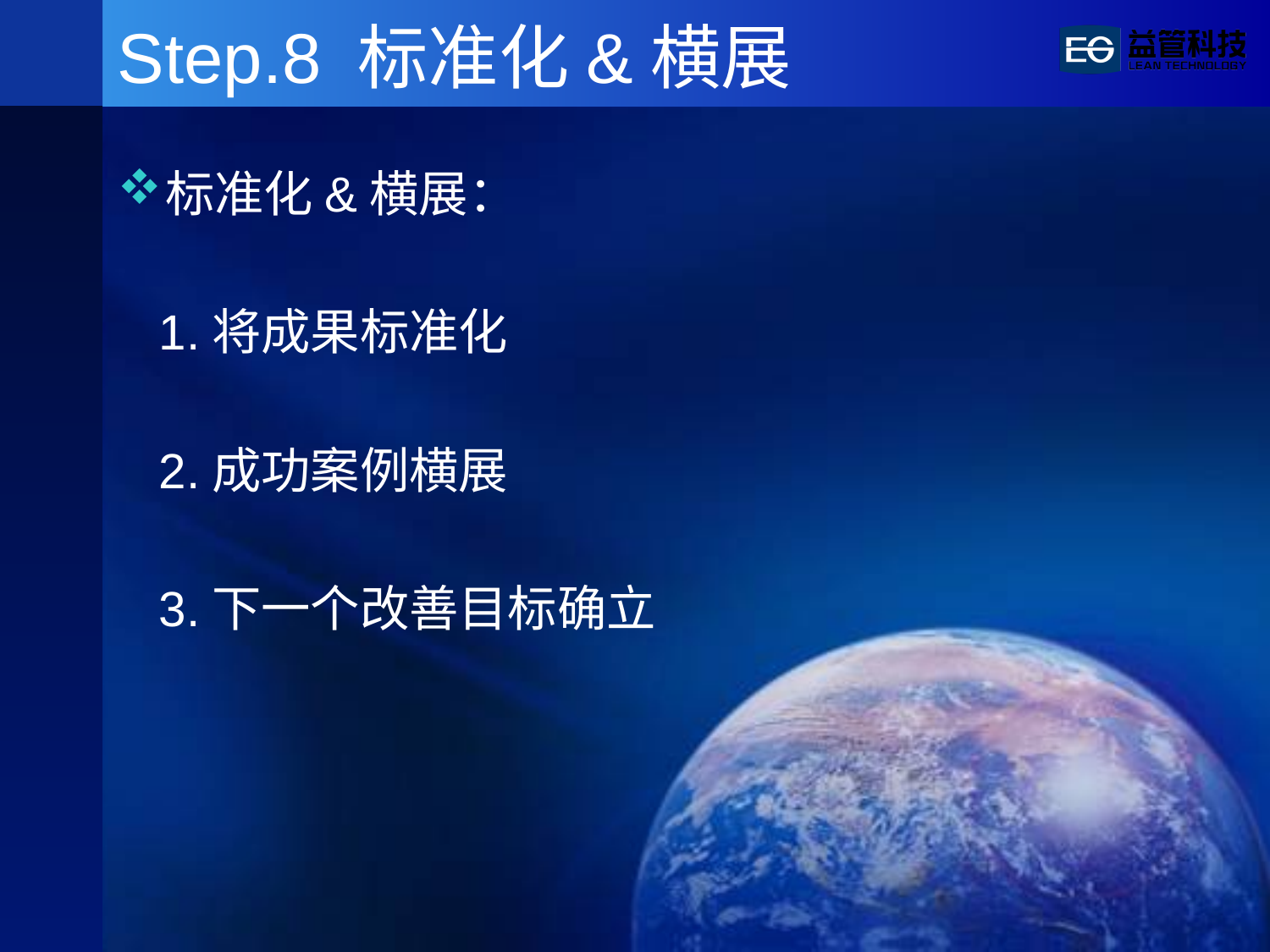

# Step.8 标准化&横展
标准化&横展：

   1.将成果标准化

   2.成功案例横展

   3.下一个改善目标确立